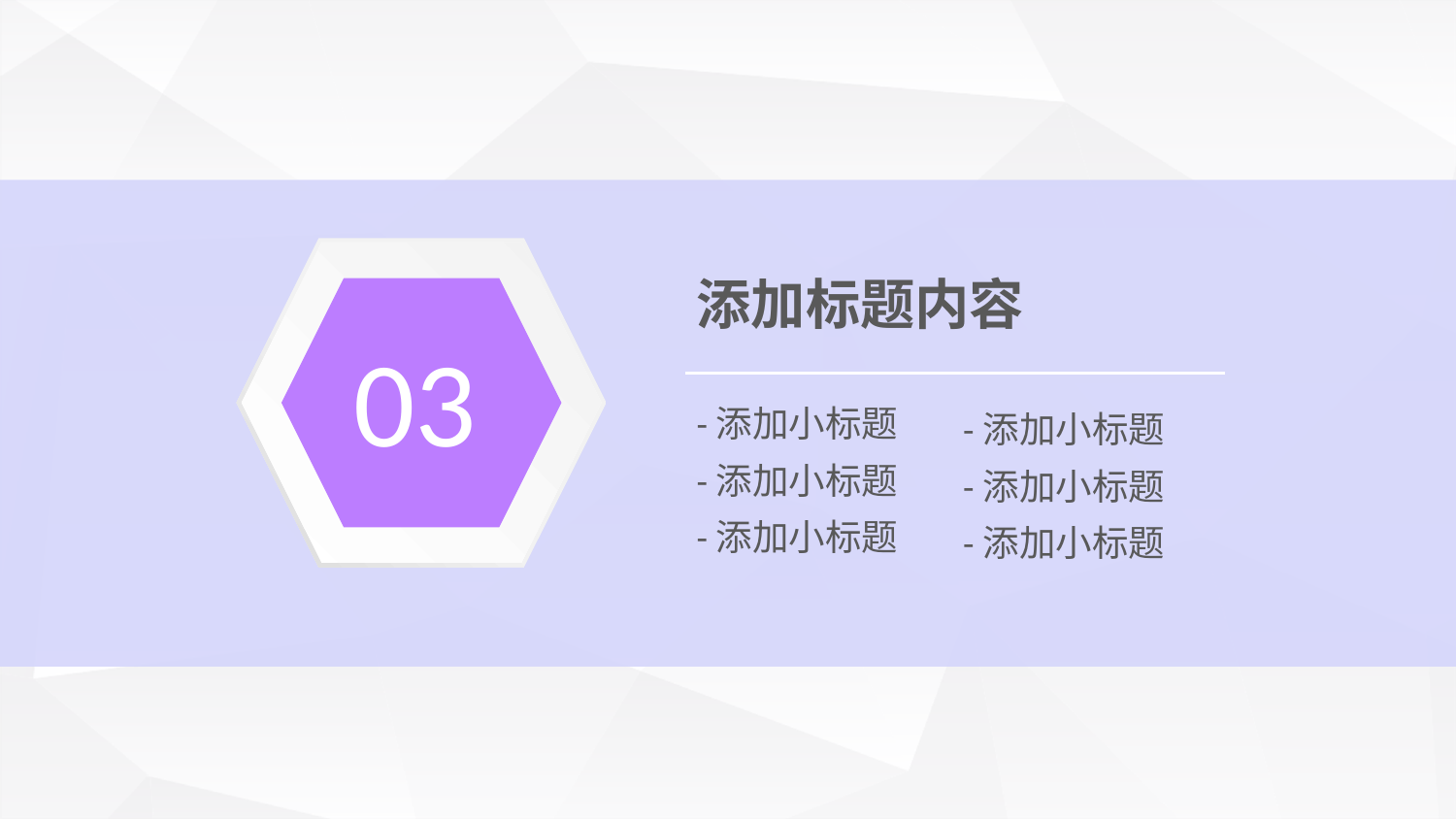

添加标题内容
03
-添加小标题
-添加小标题
-添加小标题
-添加小标题
-添加小标题
-添加小标题